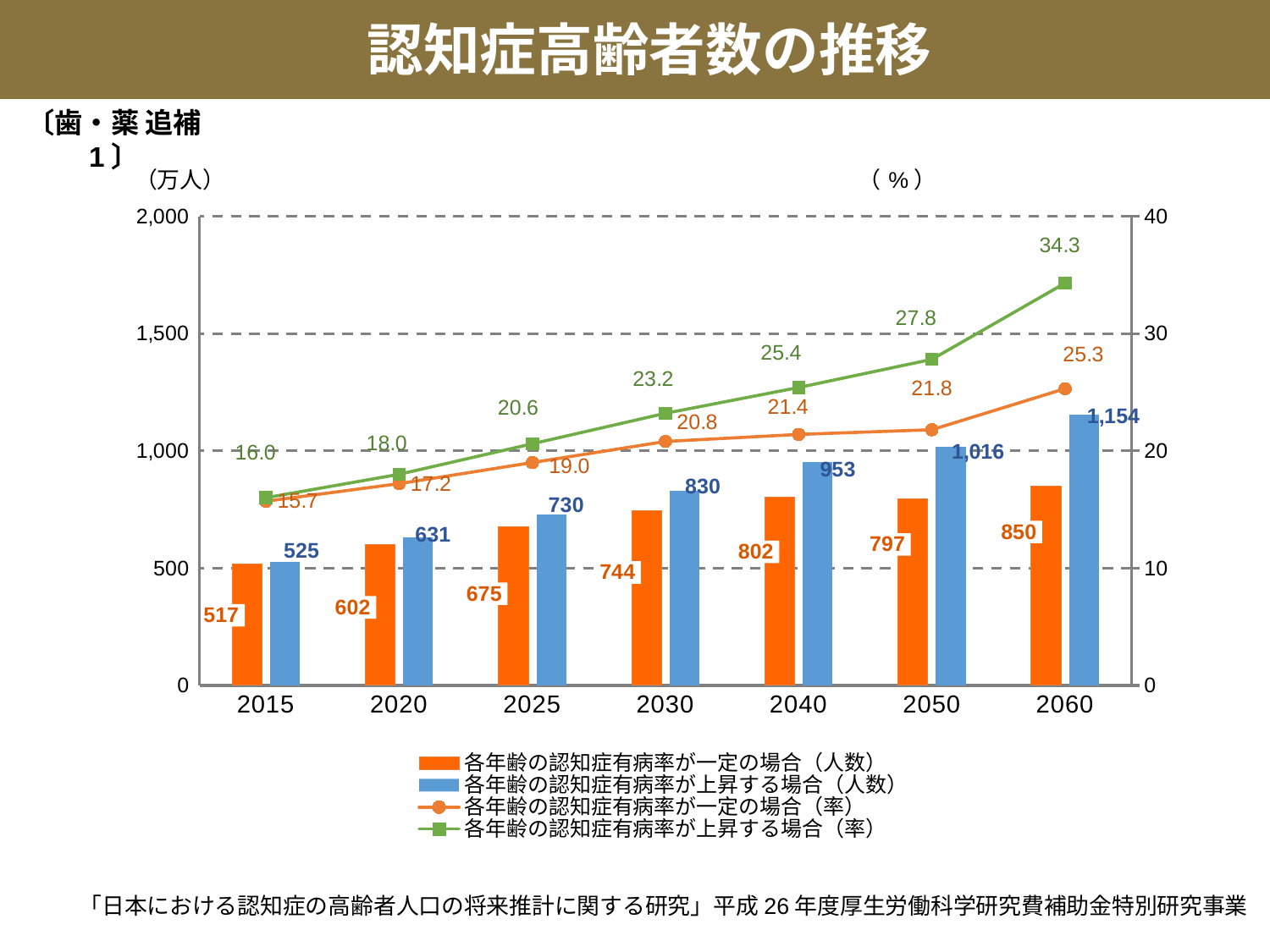

認知症高齢者数の推移
〔歯・薬 追補 1〕
（万人）                                                                                                                             （%）

### Chart

| Category | 各年齢の認知症有病率が一定の場合（人数） | 各年齢の認知症有病率が上昇する場合（人数） | 各年齢の認知症有病率が一定の場合（率） | 各年齢の認知症有病率が上昇する場合（率） |
|---|---|---|---|---|
| 2015 | 517.0 | 525.0 | 15.7 | 16.0 |
| 2020 | 602.0 | 631.0 | 17.2 | 18.0 |
| 2025 | 675.0 | 730.0 | 19.0 | 20.6 |
| 2030 | 744.0 | 830.0 | 20.8 | 23.2 |
| 2040 | 802.0 | 953.0 | 21.4 | 25.4 |
| 2050 | 797.0 | 1016.0 | 21.8 | 27.8 |
| 2060 | 850.0 | 1154.0 | 25.3 | 34.3 |
「日本における認知症の高齢者人口の将来推計に関する研究」平成26年度厚生労働科学研究費補助金特別研究事業